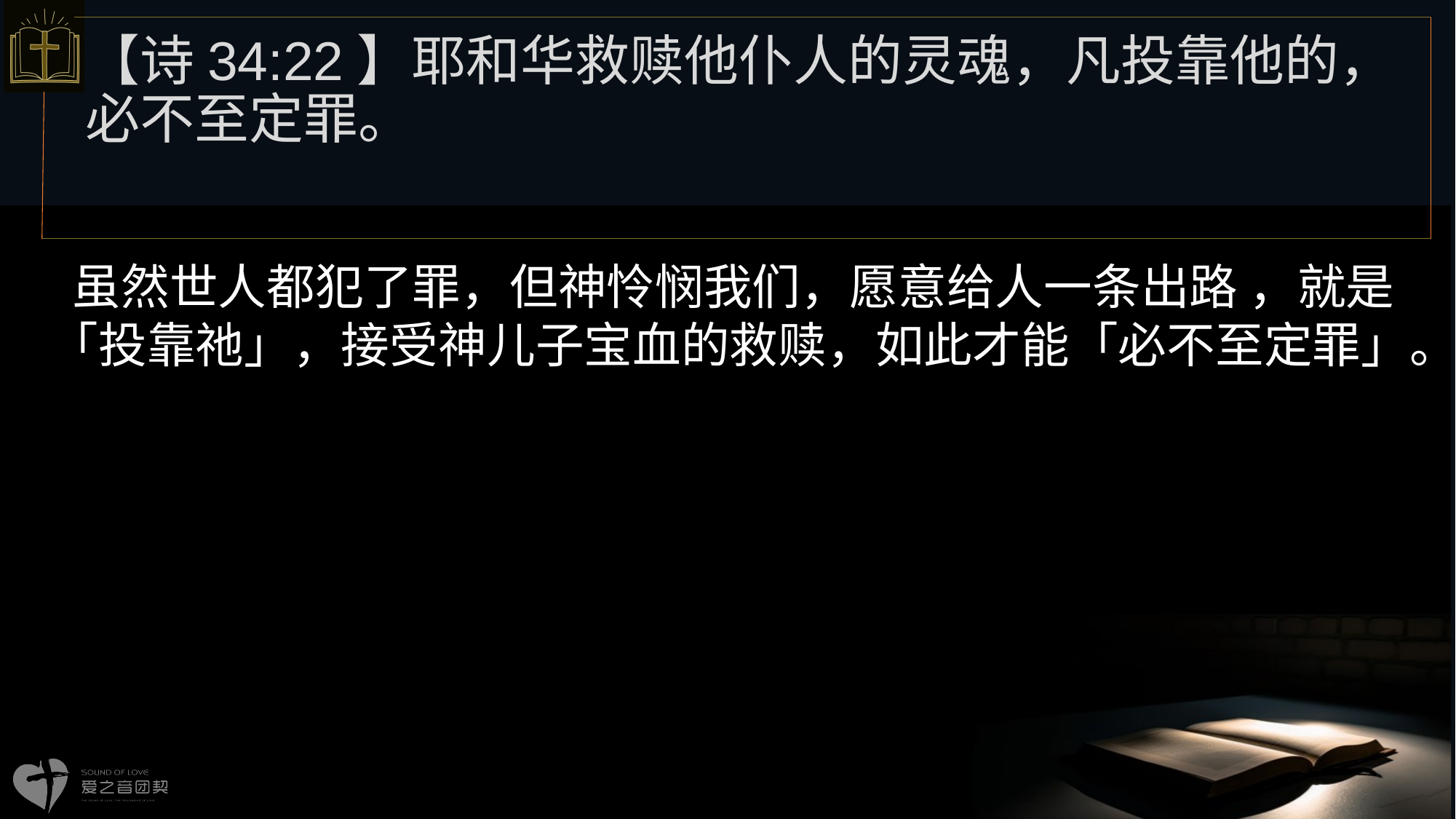

【诗34:22】耶和华救赎他仆人的灵魂，凡投靠他的，必不至定罪。
# 虽然世人都犯了罪，但神怜悯我们，愿意给人一条出路 ，就是「投靠祂」，接受神儿子宝血的救赎，如此才能「必不至定罪」。